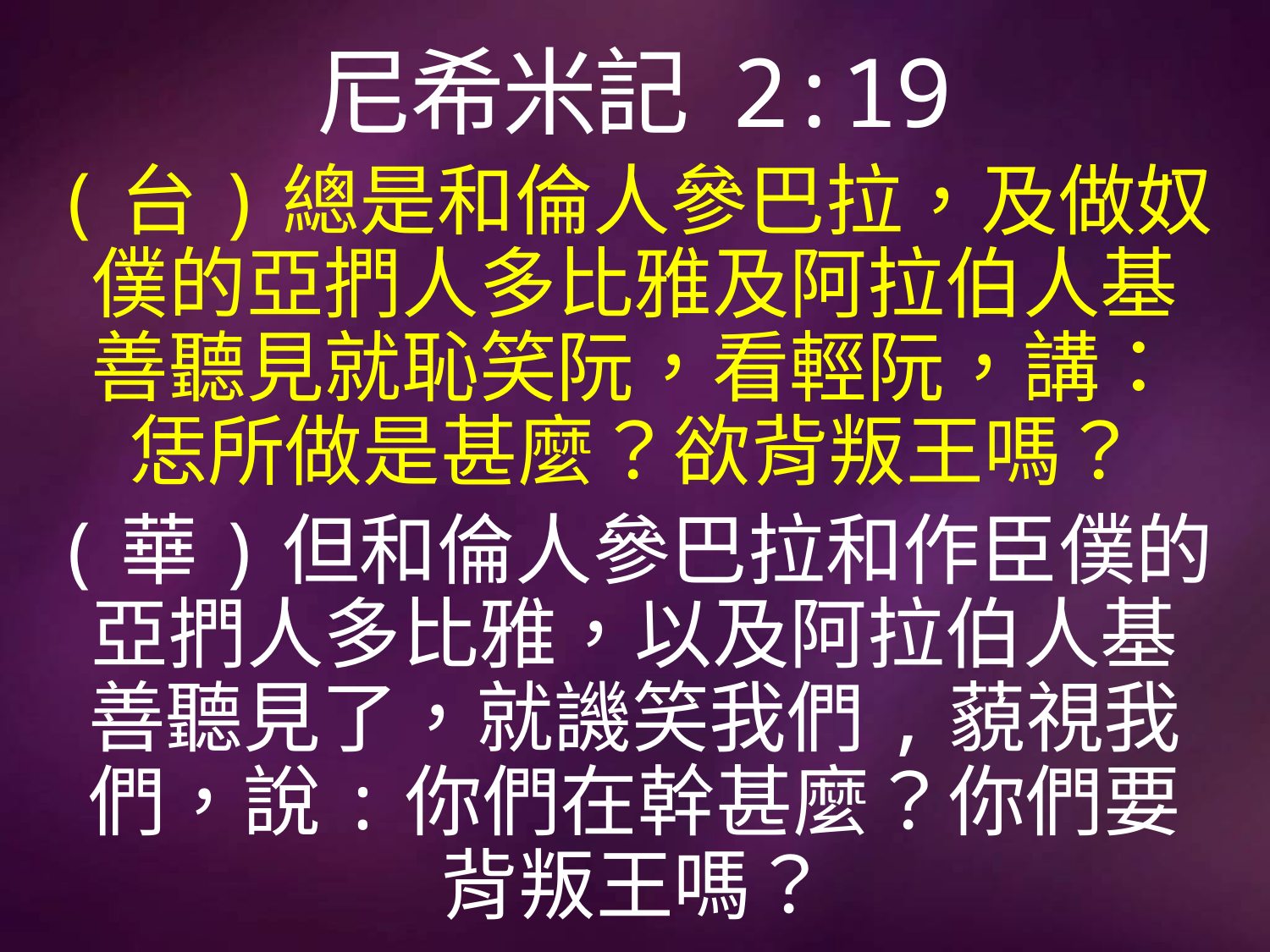

# 尼希米記 2:19
(台)總是和倫人參巴拉，及做奴僕的亞捫人多比雅及阿拉伯人基善聽見就恥笑阮，看輕阮，講：恁所做是甚麼？欲背叛王嗎？
(華)但和倫人參巴拉和作臣僕的亞捫人多比雅，以及阿拉伯人基善聽見了，就譏笑我們,藐視我們，說:你們在幹甚麼？你們要背叛王嗎？